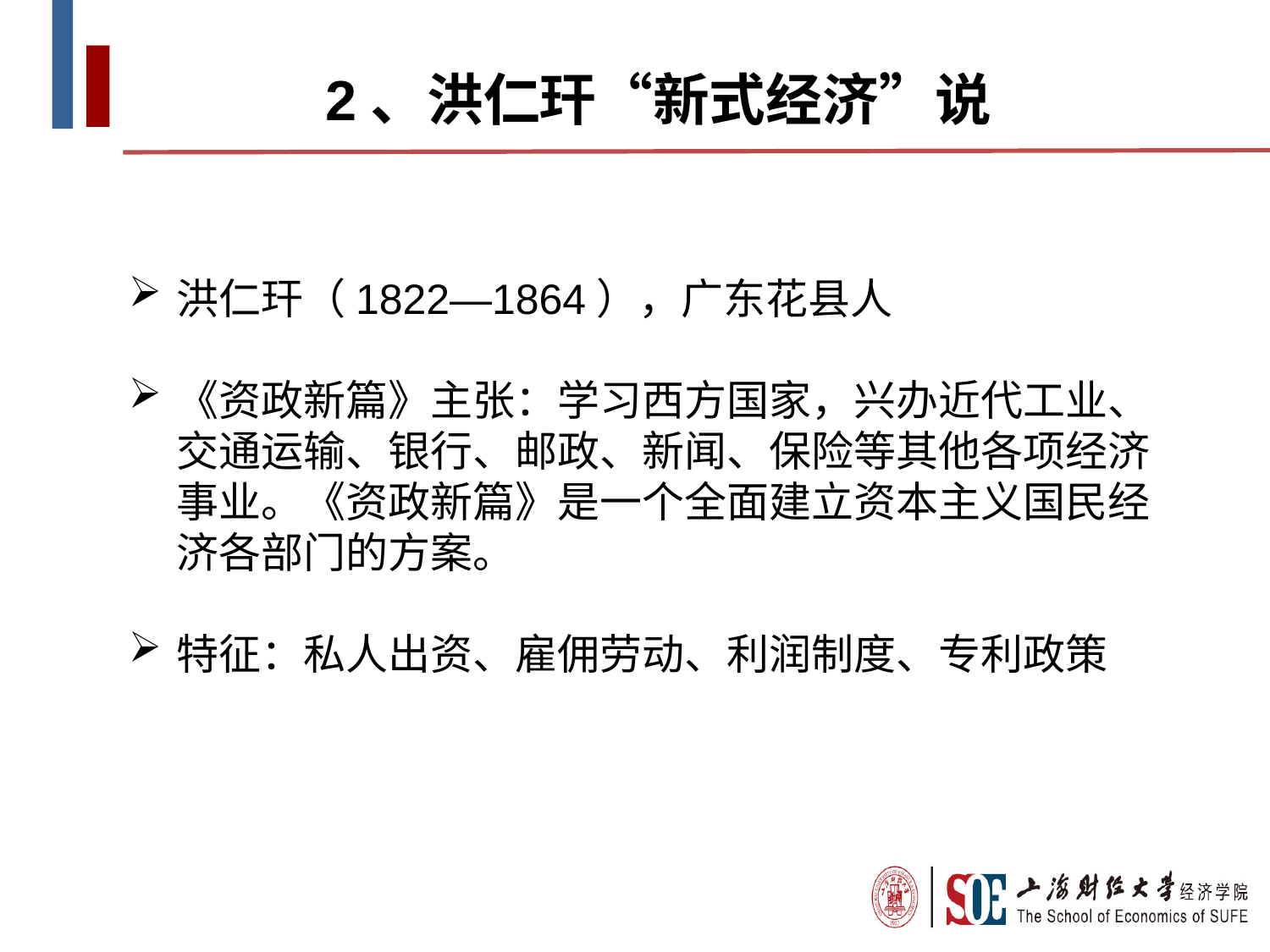

2、洪仁玕“新式经济”说

洪仁玕（1822—1864），广东花县人

《资政新篇》主张：学习西方国家，兴办近代工业、交通运输、银行、邮政、新闻、保险等其他各项经济事业。《资政新篇》是一个全面建立资本主义国民经济各部门的方案。

特征：私人出资、雇佣劳动、利润制度、专利政策